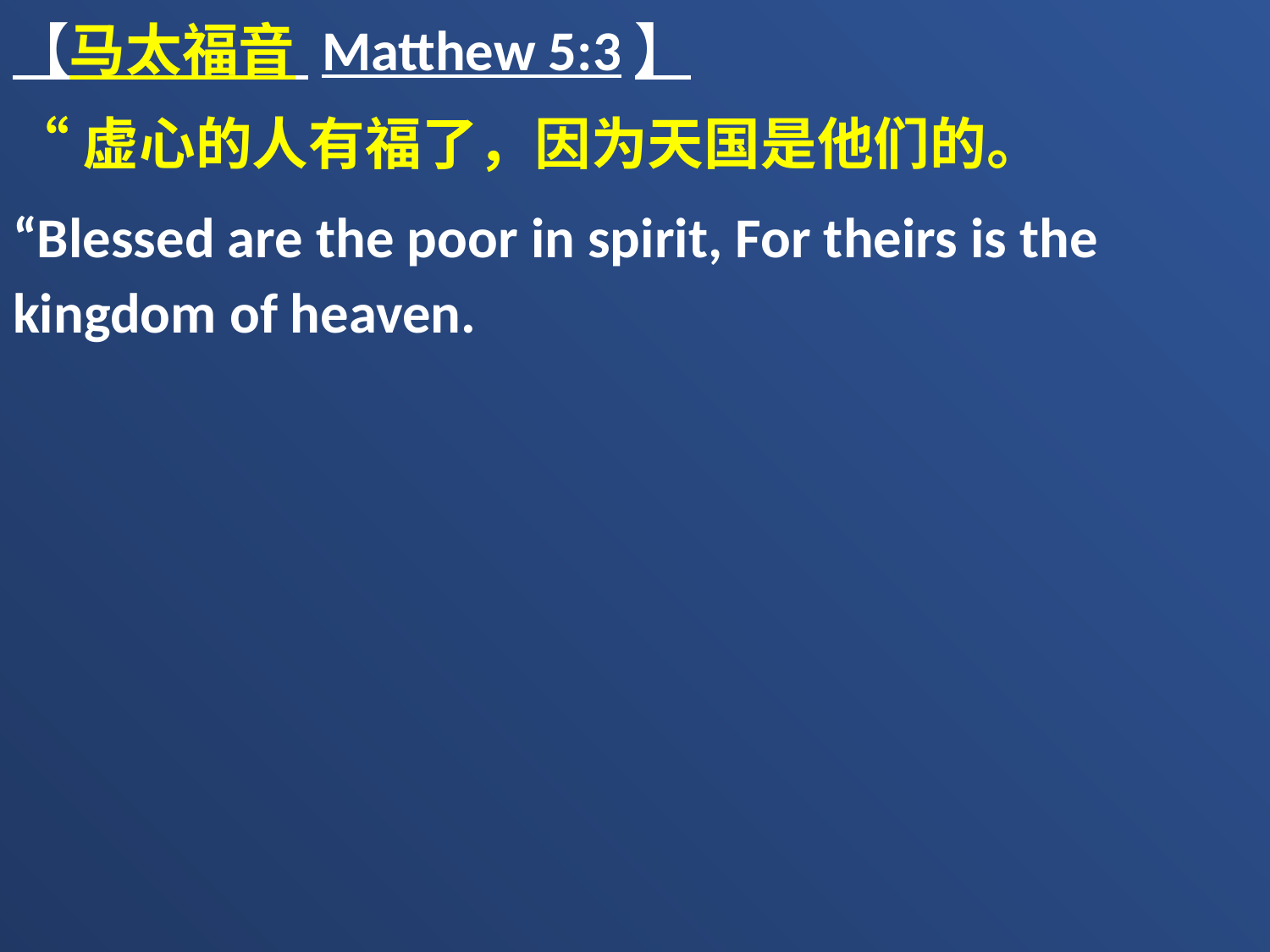

【马太福音 Matthew 5:3】
“虚心的人有福了，因为天国是他们的。
“Blessed are the poor in spirit, For theirs is the kingdom of heaven.